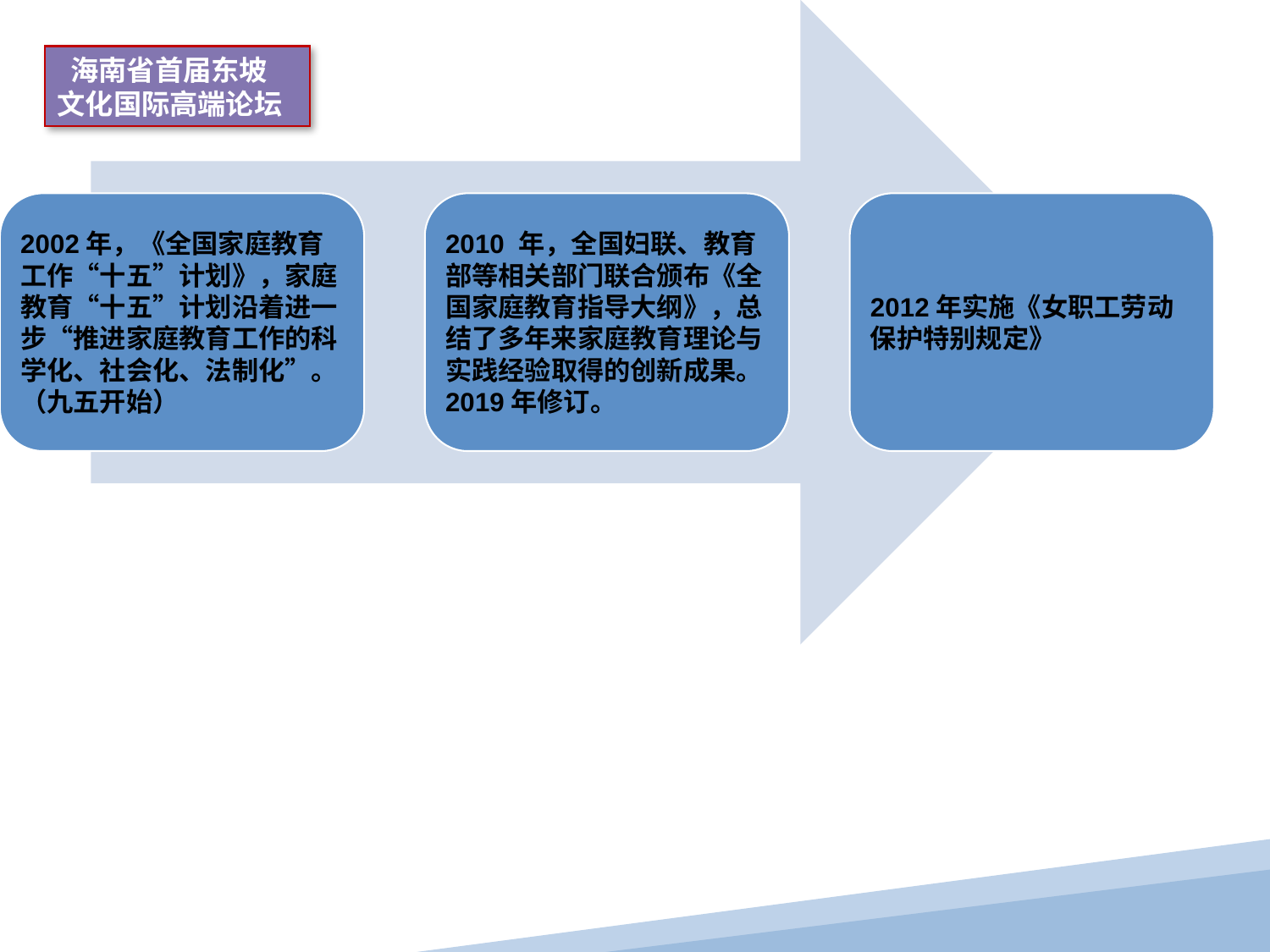

海南省首届东坡
文化国际高端论坛
2002年，《全国家庭教育工作“十五”计划》，家庭教育“十五”计划沿着进一步“推进家庭教育工作的科学化、社会化、法制化”。（九五开始）
2010 年，全国妇联、教育部等相关部门联合颁布《全国家庭教育指导大纲》，总结了多年来家庭教育理论与实践经验取得的创新成果。2019年修订。
2012年实施《女职工劳动保护特别规定》